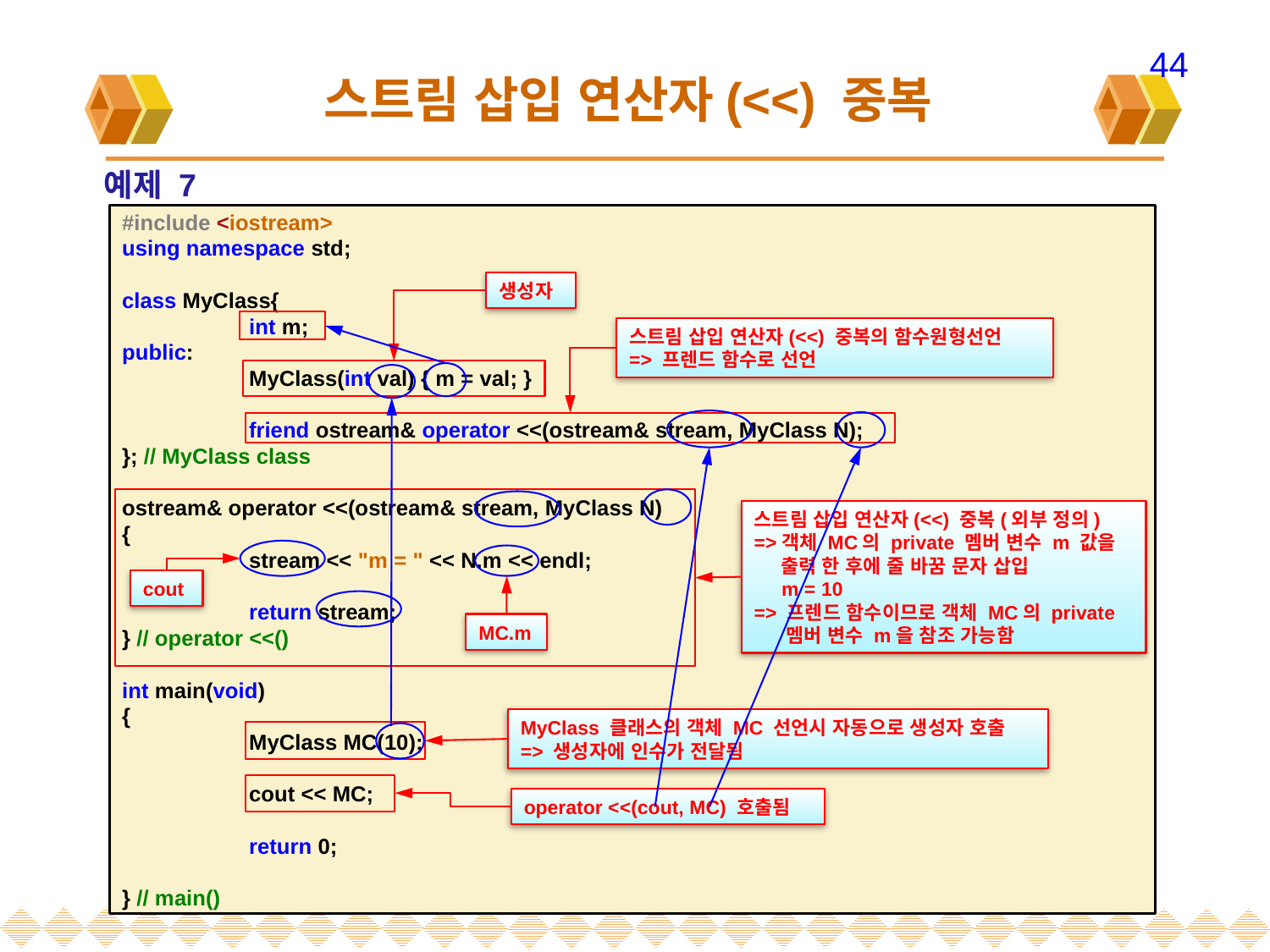

44
# 스트림 삽입 연산자(<<) 중복
예제 7
#include <iostream>
using namespace std;

class MyClass{
	int m;
public:
	MyClass(int val) { m = val; }

	friend ostream& operator <<(ostream& stream, MyClass N);
}; // MyClass class

ostream& operator <<(ostream& stream, MyClass N)
{
	stream << "m = " << N.m << endl;

	return stream;
} // operator <<()

int main(void)
{
	MyClass MC(10);

	cout << MC;

	return 0;

} // main()
생성자

스트림 삽입 연산자(<<) 중복의 함수원형선언
=> 프렌드 함수로 선언

스트림 삽입 연산자(<<) 중복(외부 정의)
=>객체 MC의 private 멤버 변수 m 값을
    출력 한 후에 줄 바꿈 문자 삽입
     m = 10
=> 프렌드 함수이므로 객체 MC의 private
     멤버 변수 m을 참조 가능함

cout

MC.m
MyClass 클래스의 객체 MC 선언시 자동으로 생성자 호출
=> 생성자에 인수가 전달됨

operator <<(cout, MC) 호출됨